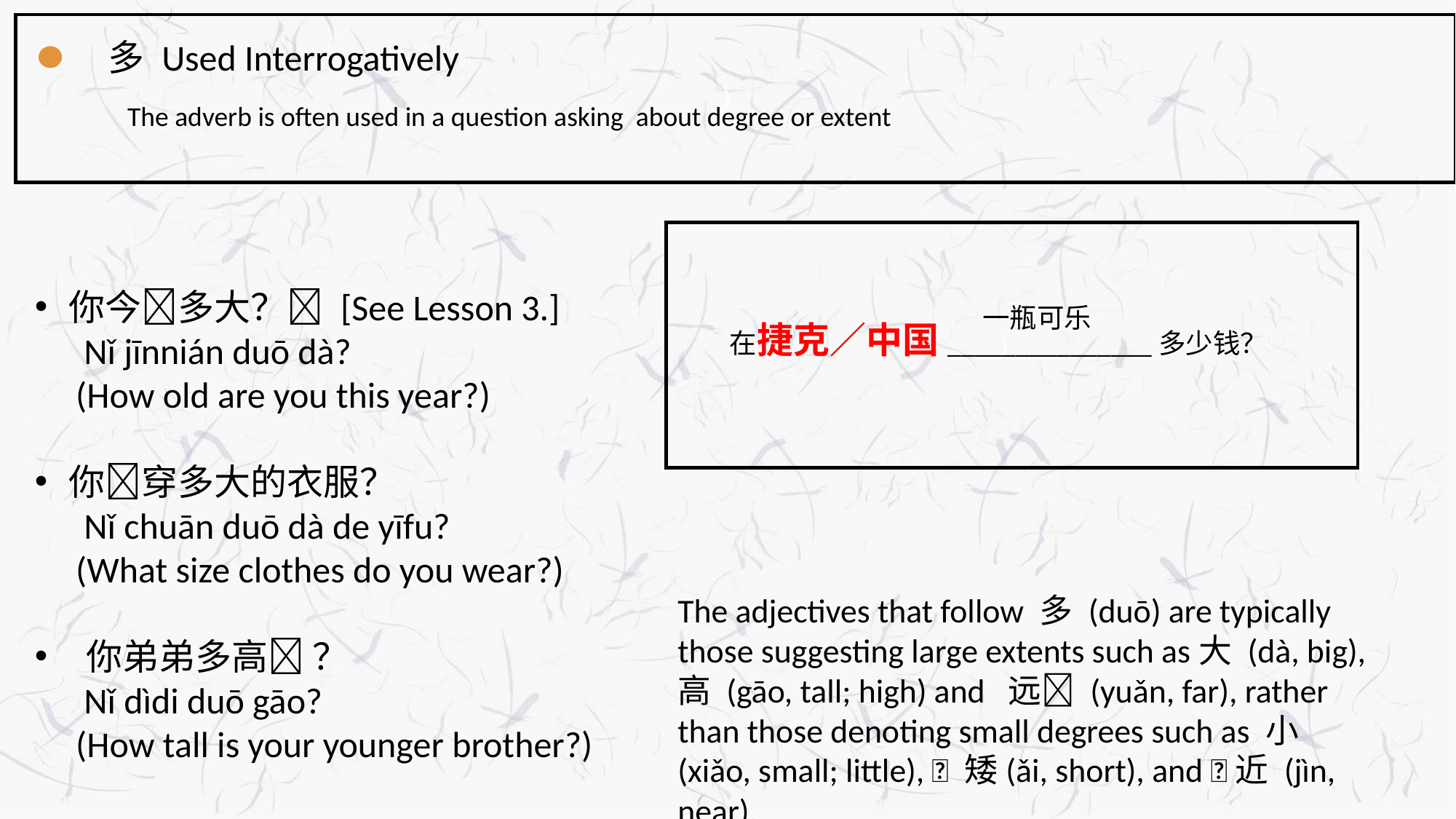

）
多 Used Interrogatively

The adverb is often used in a question asking  about degree or extent
）
你今􏰋多大？􏰌 [See Lesson 3.]
      Nǐ jīnnián duō dà?
     (How old are you this year?)

你􏰎穿多大的衣服？
      Nǐ chuān duō dà de yīfu?
     (What size clothes do you wear?)

 你弟弟多高􏰌 ？
      Nǐ dìdi duō gāo?
     (How tall is your younger brother?)

一瓶可乐
在捷克／中国_______________多少钱？
The adjectives that follow 多 (duō) are typically those suggesting large extents such as大 (dà, big), 高 (gāo, tall; high) and  远􏰑 (yuǎn, far), rather than those denoting small degrees such as 小 (xiǎo, small; little), 􏰒 矮(ǎi, short), and 􏰓近 (jìn, near).